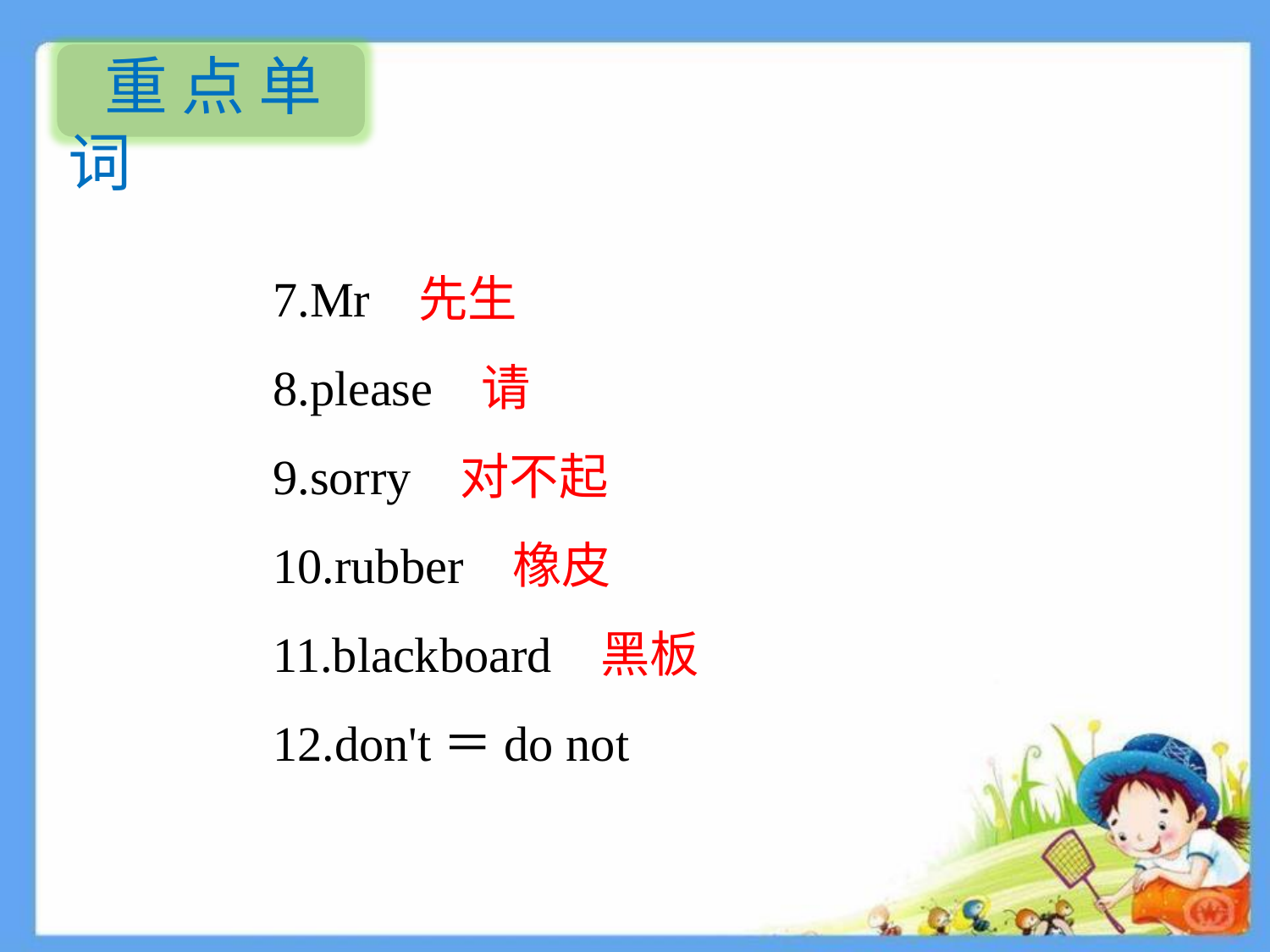

重点单词

7.Mr   先生
8.please   请
9.sorry   对不起
10.rubber   橡皮
11.blackboard   黑板
12.don't＝do not